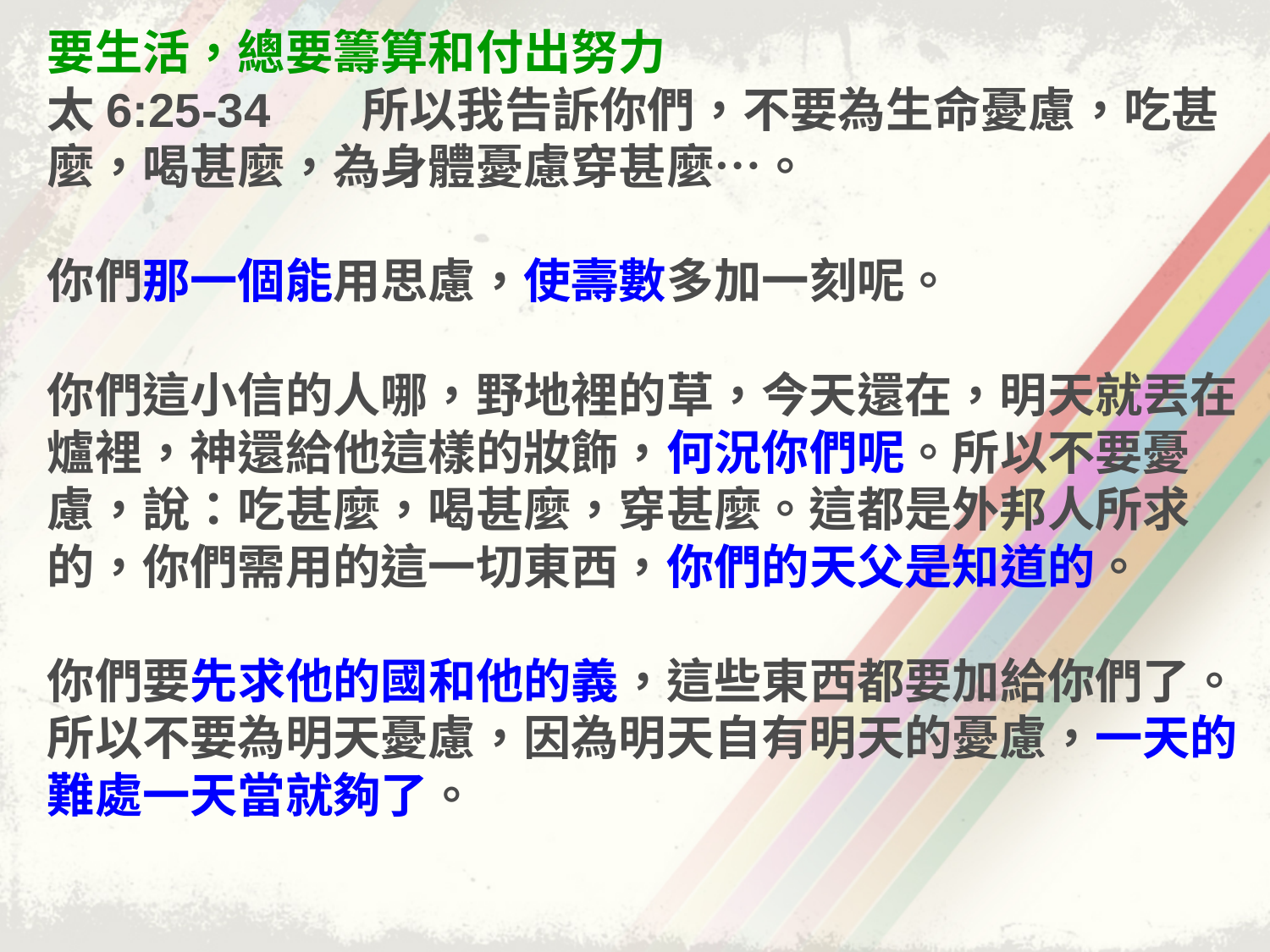

要生活，總要籌算和付出努力
太6:25-34      所以我告訴你們，不要為生命憂慮，吃甚麼，喝甚麼，為身體憂慮穿甚麼…。

你們那一個能用思慮，使壽數多加一刻呢。

你們這小信的人哪，野地裡的草，今天還在，明天就丟在爐裡，神還給他這樣的妝飾，何況你們呢。所以不要憂慮，說：吃甚麼，喝甚麼，穿甚麼。這都是外邦人所求的，你們需用的這一切東西，你們的天父是知道的。

你們要先求他的國和他的義，這些東西都要加給你們了。所以不要為明天憂慮，因為明天自有明天的憂慮，一天的難處一天當就夠了。